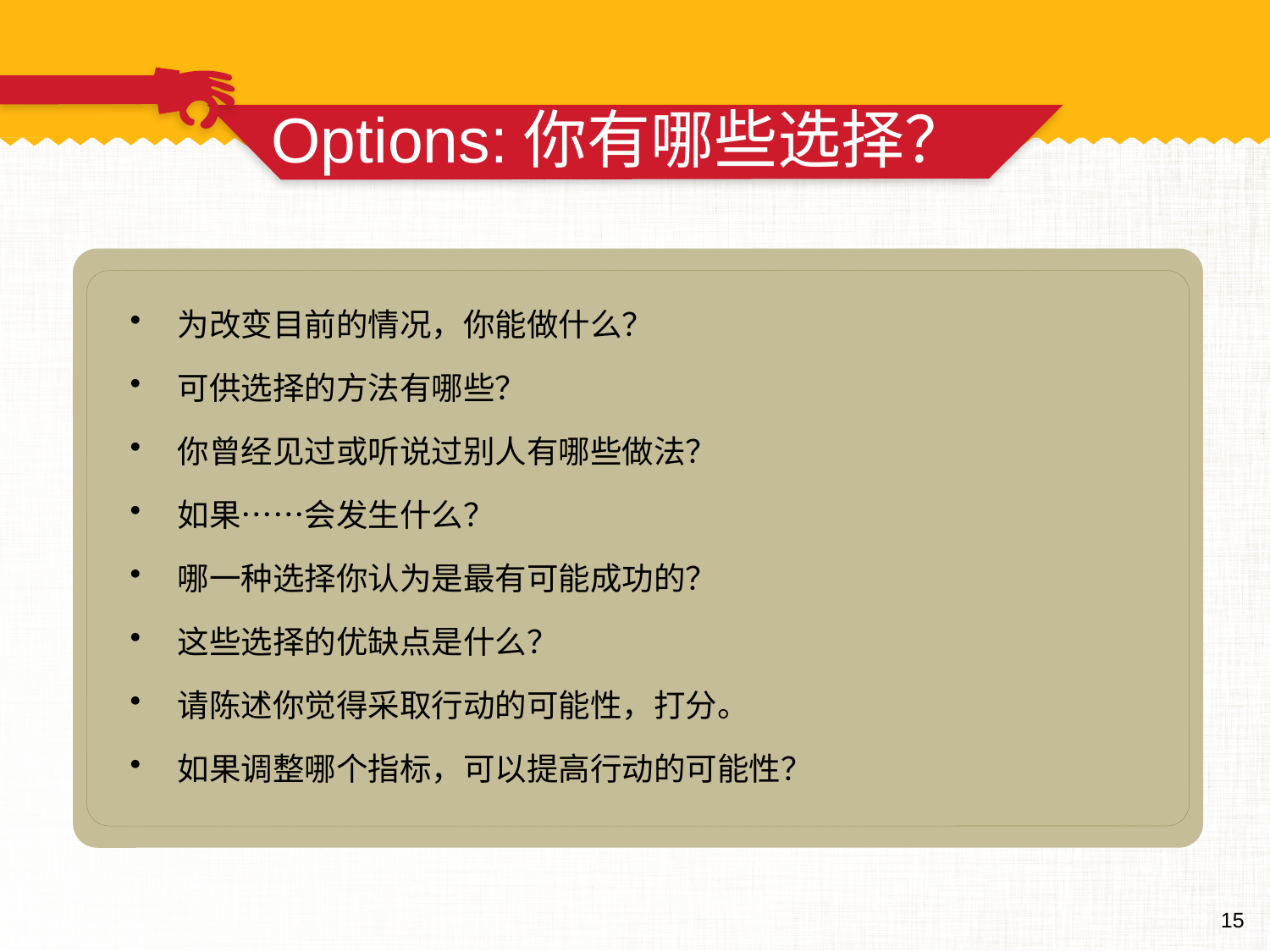

# Options:你有哪些选择？

为改变目前的情况，你能做什么？
可供选择的方法有哪些？
你曾经见过或听说过别人有哪些做法？
如果……会发生什么？
哪一种选择你认为是最有可能成功的？
这些选择的优缺点是什么？
请陈述你觉得采取行动的可能性，打分。
如果调整哪个指标，可以提高行动的可能性？